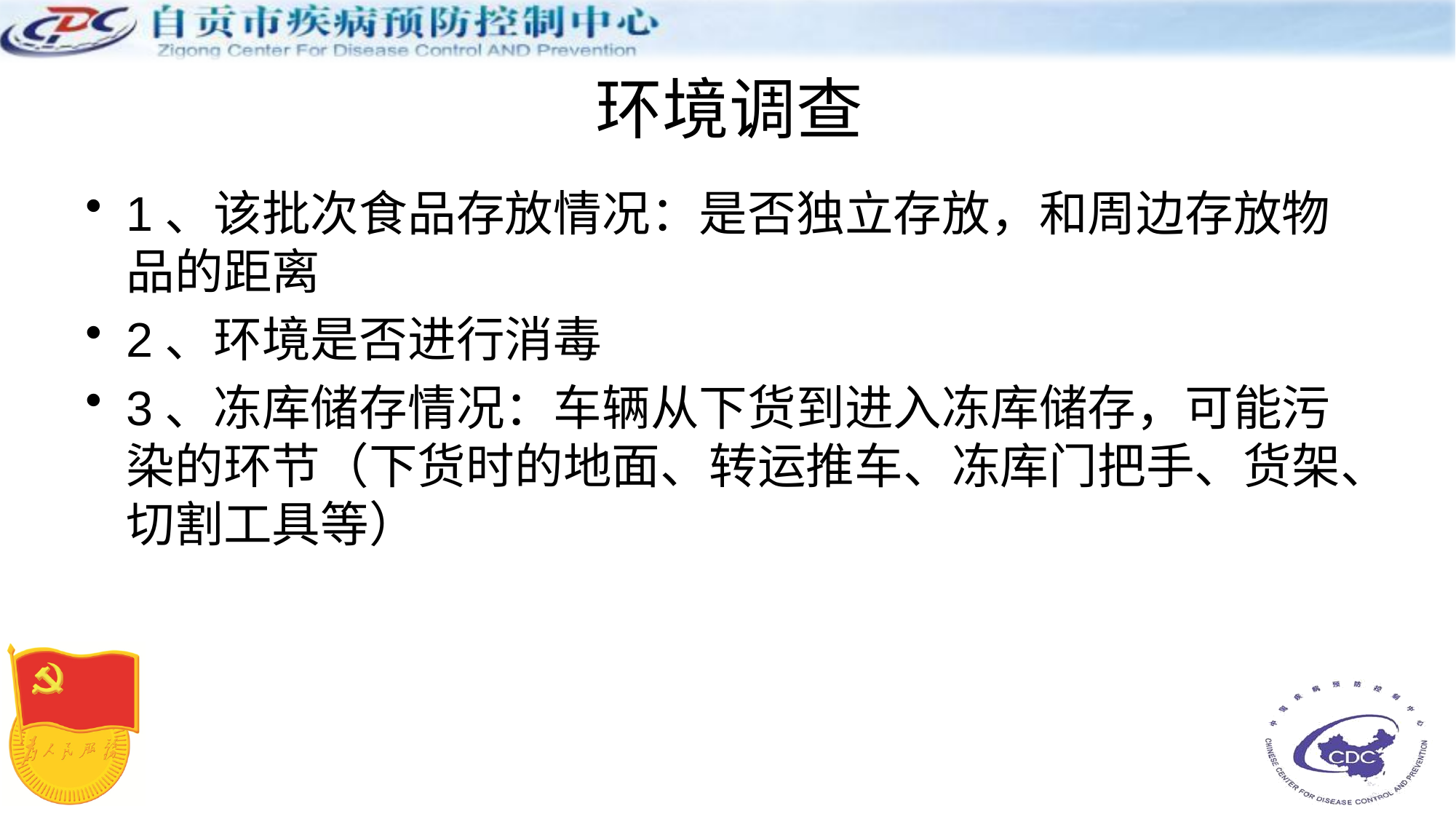

# 环境调查
1、该批次食品存放情况：是否独立存放，和周边存放物品的距离
2、环境是否进行消毒
3、冻库储存情况：车辆从下货到进入冻库储存，可能污染的环节（下货时的地面、转运推车、冻库门把手、货架、切割工具等）